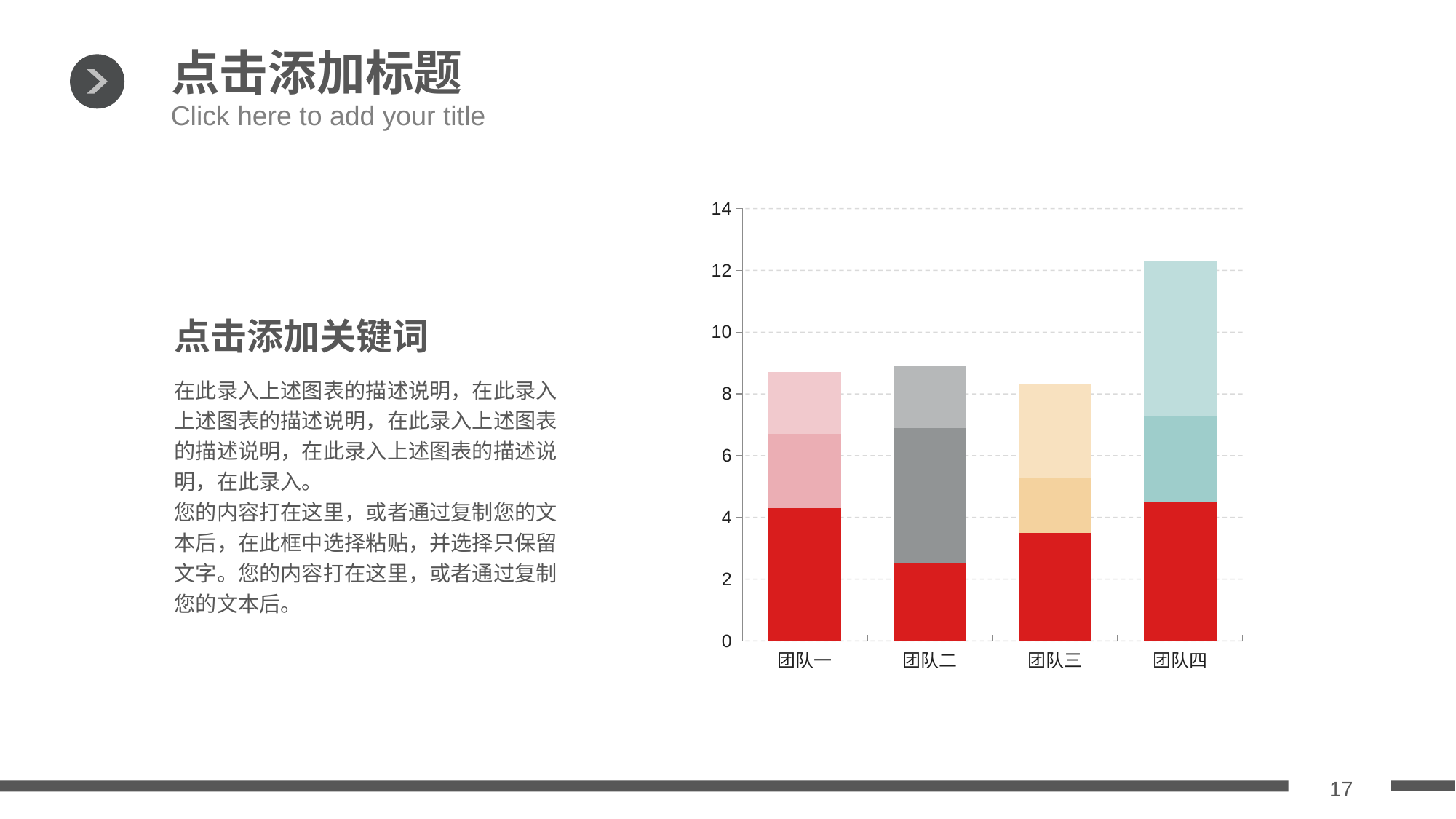

点击添加标题
Click here to add your title

### Chart

| Category | 队长 | 队员一 | 队员二 |
|---|---|---|---|
| 团队一 | 4.3 | 2.4 | 2.0 |
| 团队二 | 2.5 | 4.4 | 2.0 |
| 团队三 | 3.5 | 1.8 | 3.0 |
| 团队四 | 4.5 | 2.8 | 5.0 |
点击添加关键词
在此录入上述图表的描述说明，在此录入上述图表的描述说明，在此录入上述图表的描述说明，在此录入上述图表的描述说明，在此录入。
您的内容打在这里，或者通过复制您的文本后，在此框中选择粘贴，并选择只保留文字。您的内容打在这里，或者通过复制您的文本后。